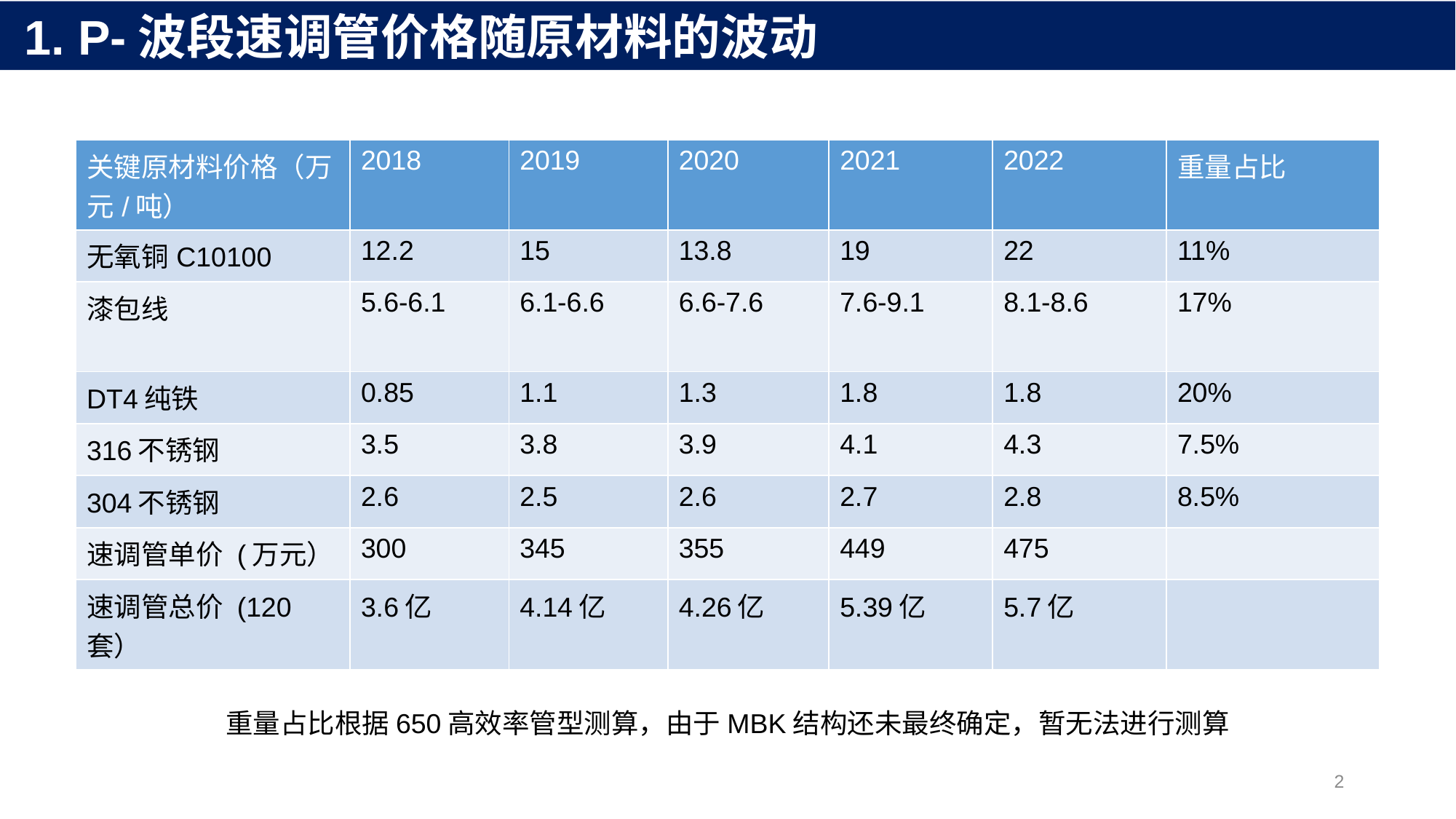

1. P-波段速调管价格随原材料的波动
| 关键原材料价格（万元/吨） | 2018 | 2019 | 2020 | 2021 | 2022 | 重量占比 |
| --- | --- | --- | --- | --- | --- | --- |
| 无氧铜C10100 | 12.2 | 15 | 13.8 | 19 | 22 | 11% |
| 漆包线 | 5.6-6.1 | 6.1-6.6 | 6.6-7.6 | 7.6-9.1 | 8.1-8.6 | 17% |
| DT4纯铁 | 0.85 | 1.1 | 1.3 | 1.8 | 1.8 | 20% |
| 316不锈钢 | 3.5 | 3.8 | 3.9 | 4.1 | 4.3 | 7.5% |
| 304不锈钢 | 2.6 | 2.5 | 2.6 | 2.7 | 2.8 | 8.5% |
| 速调管单价 (万元） | 300 | 345 | 355 | 449 | 475 |  |
| 速调管总价 (120套） | 3.6亿 | 4.14亿 | 4.26亿 | 5.39亿 | 5.7亿 |  |
重量占比根据650高效率管型测算，由于MBK结构还未最终确定，暂无法进行测算
2